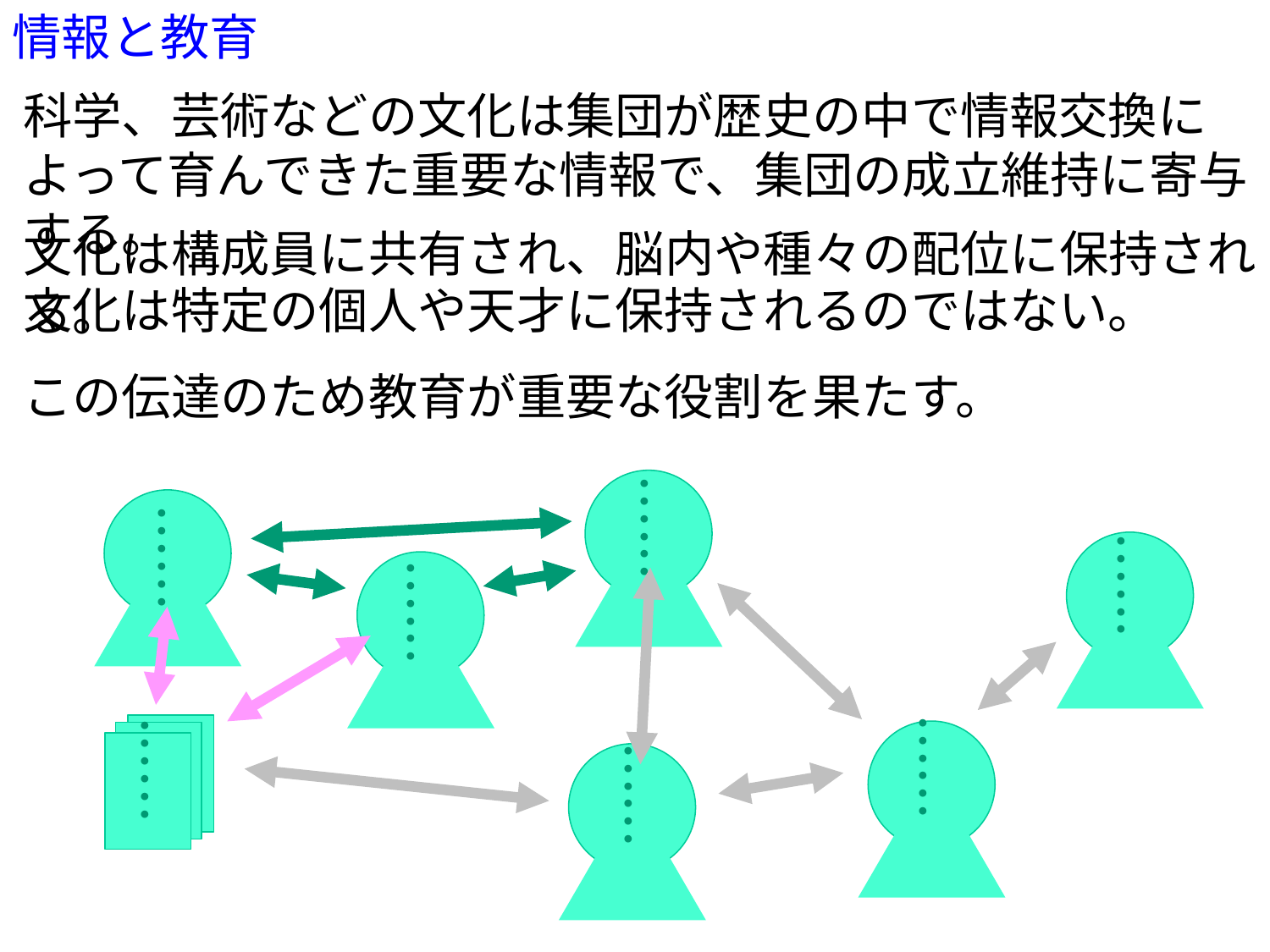

情報と教育
科学、芸術などの文化は集団が歴史の中で情報交換によって育んできた重要な情報で、集団の成立維持に寄与する。
文化は構成員に共有され、脳内や種々の配位に保持される。
文化は特定の個人や天才に保持されるのではない。
この伝達のため教育が重要な役割を果たす。

・・・
・・・

・・・
・・・
・・・
・・・

・・・
・・・
・・・
・・・
・・・
・・・

・・・
・・・